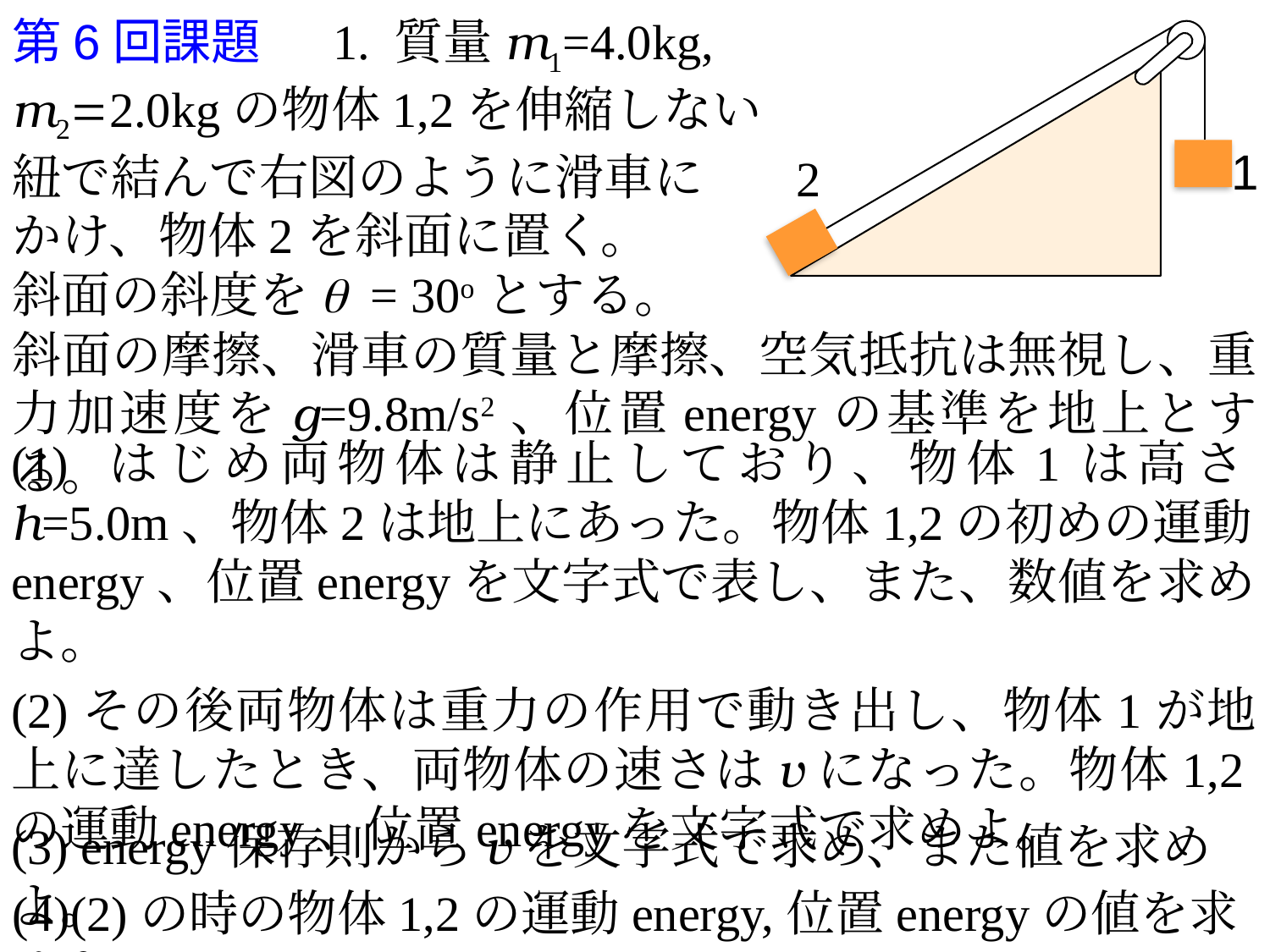

第6回課題 　1. 質量m1=4.0kg,
m2=2.0kgの物体1,2を伸縮しない
紐で結んで右図のように滑車に
かけ、物体2を斜面に置く。
斜面の斜度をθ = 30oとする。
斜面の摩擦、滑車の質量と摩擦、空気抵抗は無視し、重力加速度をg=9.8m/s2、位置energyの基準を地上とする。

1

2

(1) はじめ両物体は静止しており、物体1は高さh=5.0m、物体2は地上にあった。物体1,2の初めの運動energy、位置energyを文字式で表し、また、数値を求めよ。
(2)その後両物体は重力の作用で動き出し、物体1が地上に達したとき、両物体の速さはvになった。物体1,2の運動energy、位置energyを文字式で求めよ。
(3) energy保存則からvを文字式で求め、また値を求めよ。
(4)(2)の時の物体1,2の運動energy,位置energyの値を求めよ。